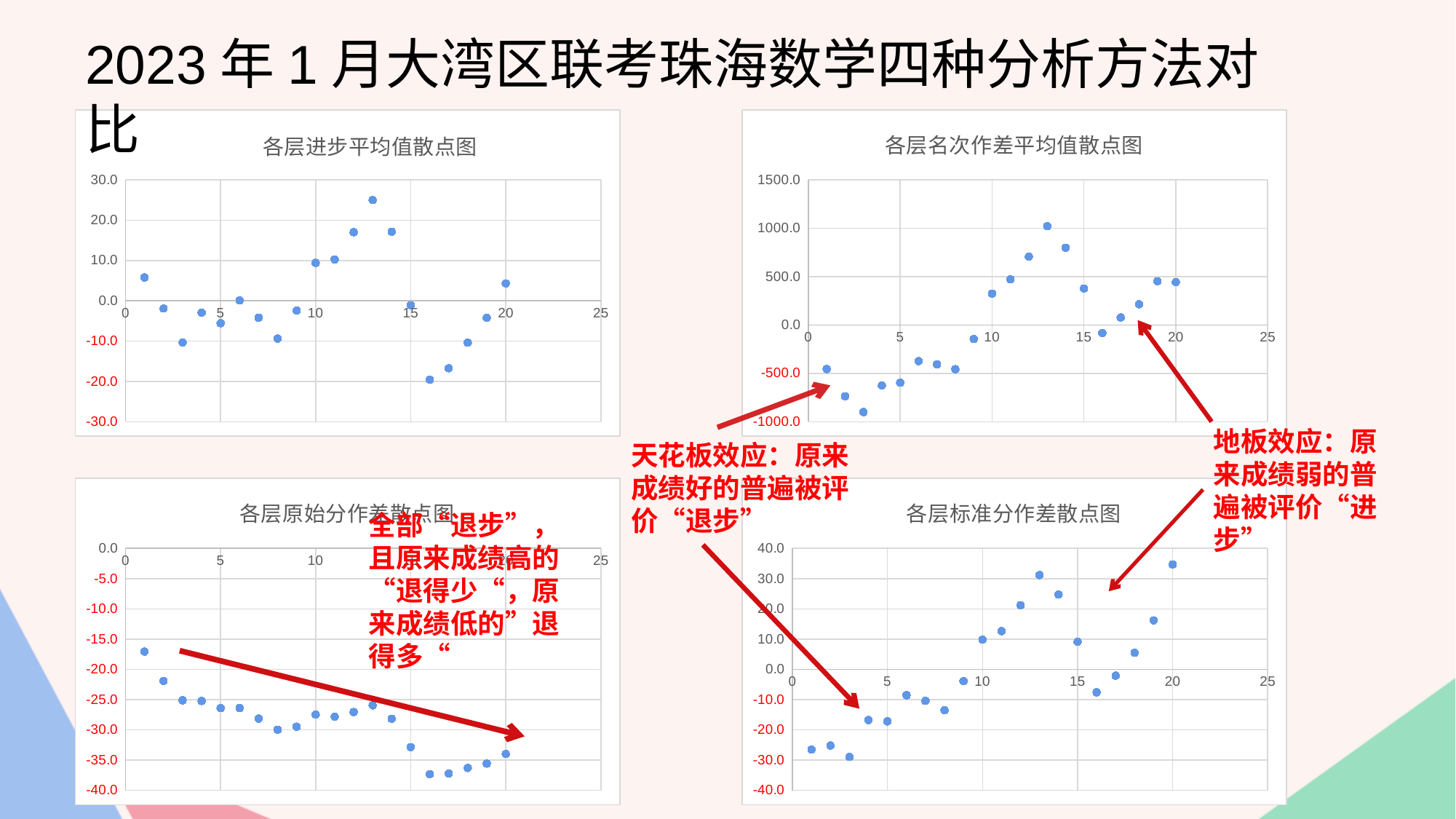

2023年1月大湾区联考珠海数学四种分析方法对比

### Chart: 各层进步平均值散点图

| Category |  |
|---|---|

### Chart: 各层名次作差平均值散点图

| Category |  |
|---|---|
地板效应：原来成绩弱的普遍被评价“进步”
天花板效应：原来成绩好的普遍被评价“退步”

### Chart: 各层原始分作差散点图

| Category |  |
|---|---|

### Chart: 各层标准分作差散点图

| Category |  |
|---|---|
全部“退步”，且原来成绩高的“退得少“，原来成绩低的”退得多“